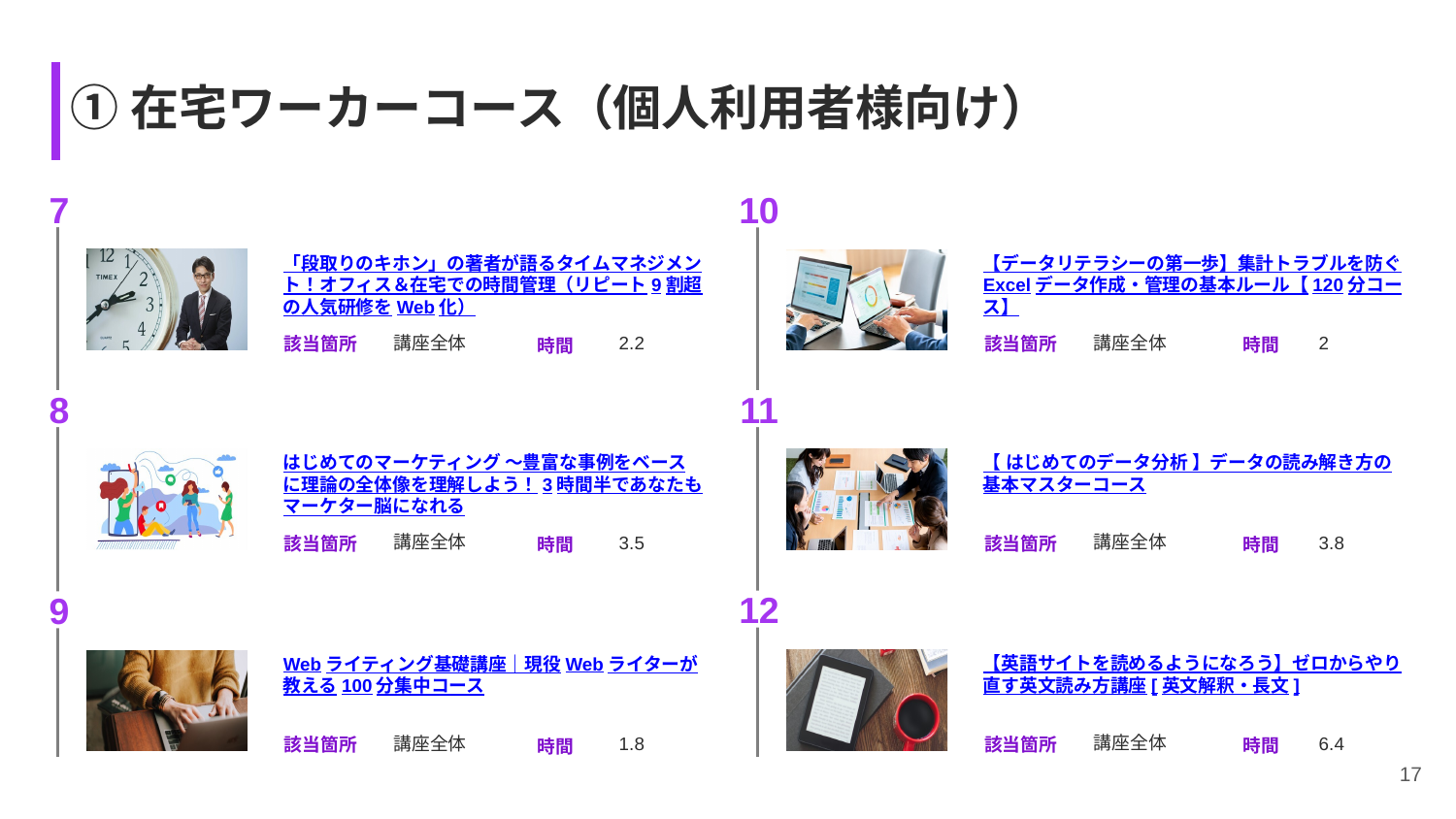

# ①在宅ワーカーコース（個人利用者様向け）
7
10

「段取りのキホン」の著者が語るタイムマネジメント！オフィス＆在宅での時間管理（リピート9割超の人気研修をWeb化）
【データリテラシーの第一歩】集計トラブルを防ぐExcelデータ作成・管理の基本ルール【120分コース】

講座全体
講座全体
2.2
2
8
11

はじめてのマーケティング ～豊富な事例をベースに理論の全体像を理解しよう！3時間半であなたもマーケター脳になれる
【 はじめてのデータ分析 】データの読み解き方の基本マスターコース

講座全体
講座全体
3.5
3.8
12

9

【英語サイトを読めるようになろう】ゼロからやり直す英文読み方講座[英文解釈・長文]
Webライティング基礎講座｜現役Webライターが教える100分集中コース

講座全体
6.4
講座全体
1.8
17